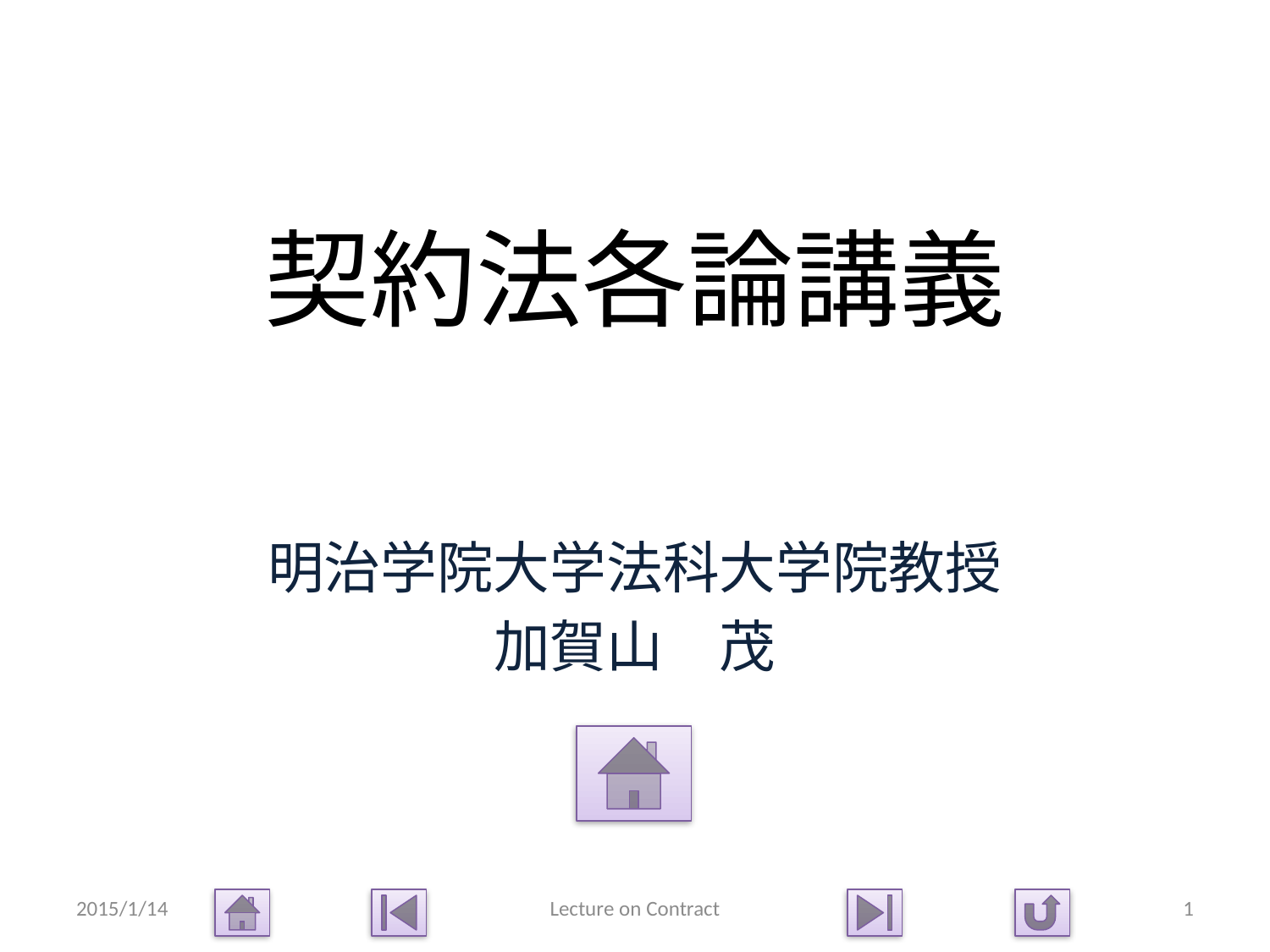

# 契約法各論講義
明治学院大学法科大学院教授
加賀山　茂

2015/1/14
Lecture on Contract
1